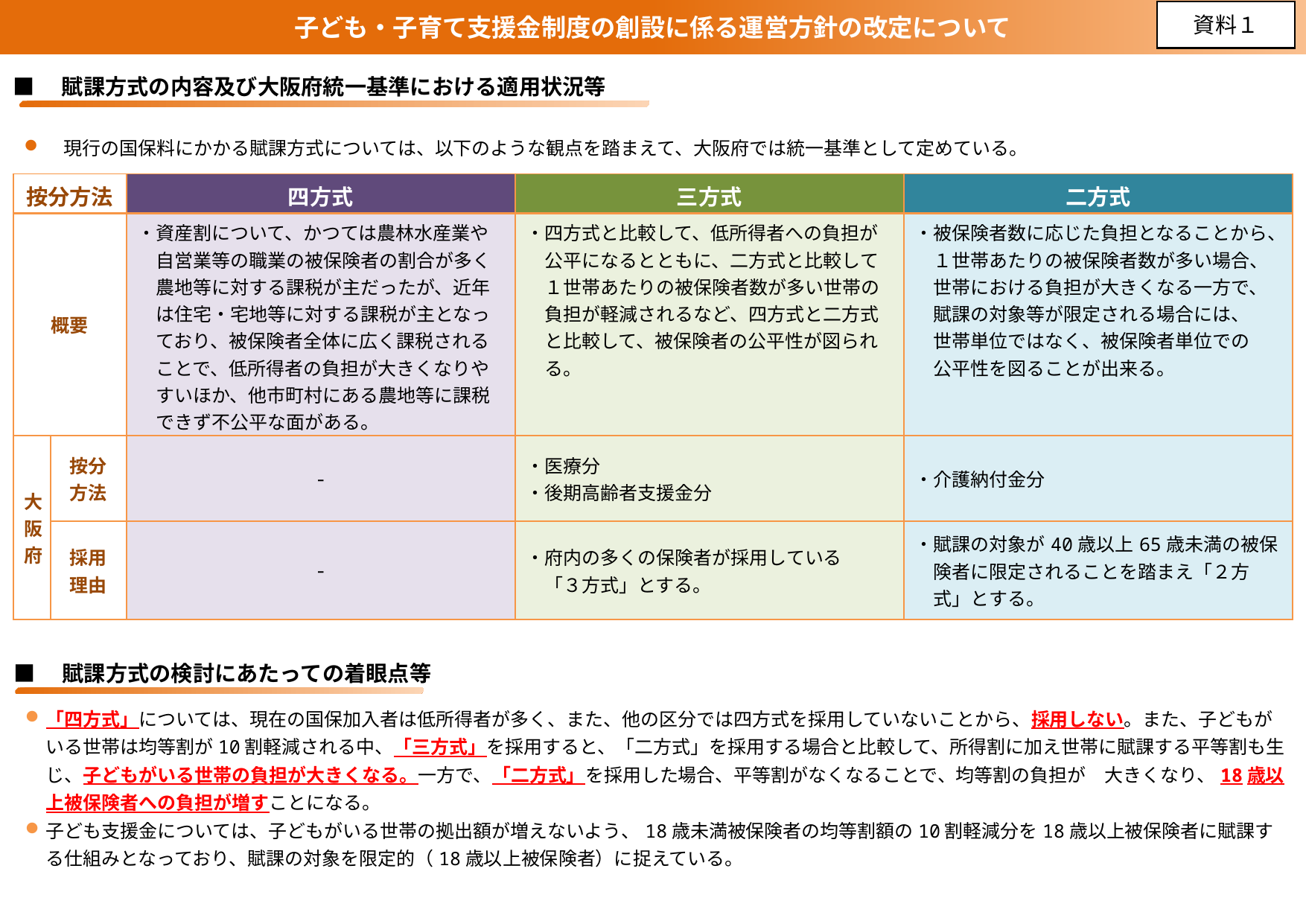

子ども・子育て支援金制度の創設に係る運営方針の改定について
資料１
■　賦課方式の内容及び大阪府統一基準における適用状況等

　現行の国保料にかかる賦課方式については、以下のような観点を踏まえて、大阪府では統一基準として定めている。
| 按分方法 | 按分方法 | 四方式 | 三方式 | 二方式 |
| --- | --- | --- | --- | --- |
| 概要 | 概要 | ・資産割について、かつては農林水産業や 　自営業等の職業の被保険者の割合が多く 　農地等に対する課税が主だったが、近年 　は住宅・宅地等に対する課税が主となっ 　ており、被保険者全体に広く課税される 　ことで、低所得者の負担が大きくなりや 　すいほか、他市町村にある農地等に課税 　できず不公平な面がある。 （保険料水準統一加速化プラン（第２版抜粋）） | ・四方式と比較して、低所得者への負担が 　公平になるとともに、二方式と比較して 　１世帯あたりの被保険者数が多い世帯の 　負担が軽減されるなど、四方式と二方式 　と比較して、被保険者の公平性が図られ 　る。 | ・被保険者数に応じた負担となることから、 　１世帯あたりの被保険者数が多い場合、 　世帯における負担が大きくなる一方で、 　賦課の対象等が限定される場合には、 　世帯単位ではなく、被保険者単位での 　公平性を図ることが出来る。 |
| 大阪府 | 按分方法 | ‐ | ・医療分 ・後期高齢者支援金分 | ・介護納付金分 |
|  | 採用理由 | ‐ | ・府内の多くの保険者が採用している 　「３方式」とする。 | ・賦課の対象が40歳以上65歳未満の被保 　険者に限定されることを踏まえ「２方 　式」とする。 |
■　賦課方式の検討にあたっての着眼点等

「四方式」については、現在の国保加入者は低所得者が多く、また、他の区分では四方式を採用していないことから、採用しない。また、子どもがいる世帯は均等割が10割軽減される中、「三方式」を採用すると、「二方式」を採用する場合と比較して、所得割に加え世帯に賦課する平等割も生じ、子どもがいる世帯の負担が大きくなる。一方で、「二方式」を採用した場合、平等割がなくなることで、均等割の負担が　大きくなり、18歳以上被保険者への負担が増すことになる。
子ども支援金については、子どもがいる世帯の拠出額が増えないよう、18歳未満被保険者の均等割額の10割軽減分を18歳以上被保険者に賦課する仕組みとなっており、賦課の対象を限定的（18歳以上被保険者）に捉えている。